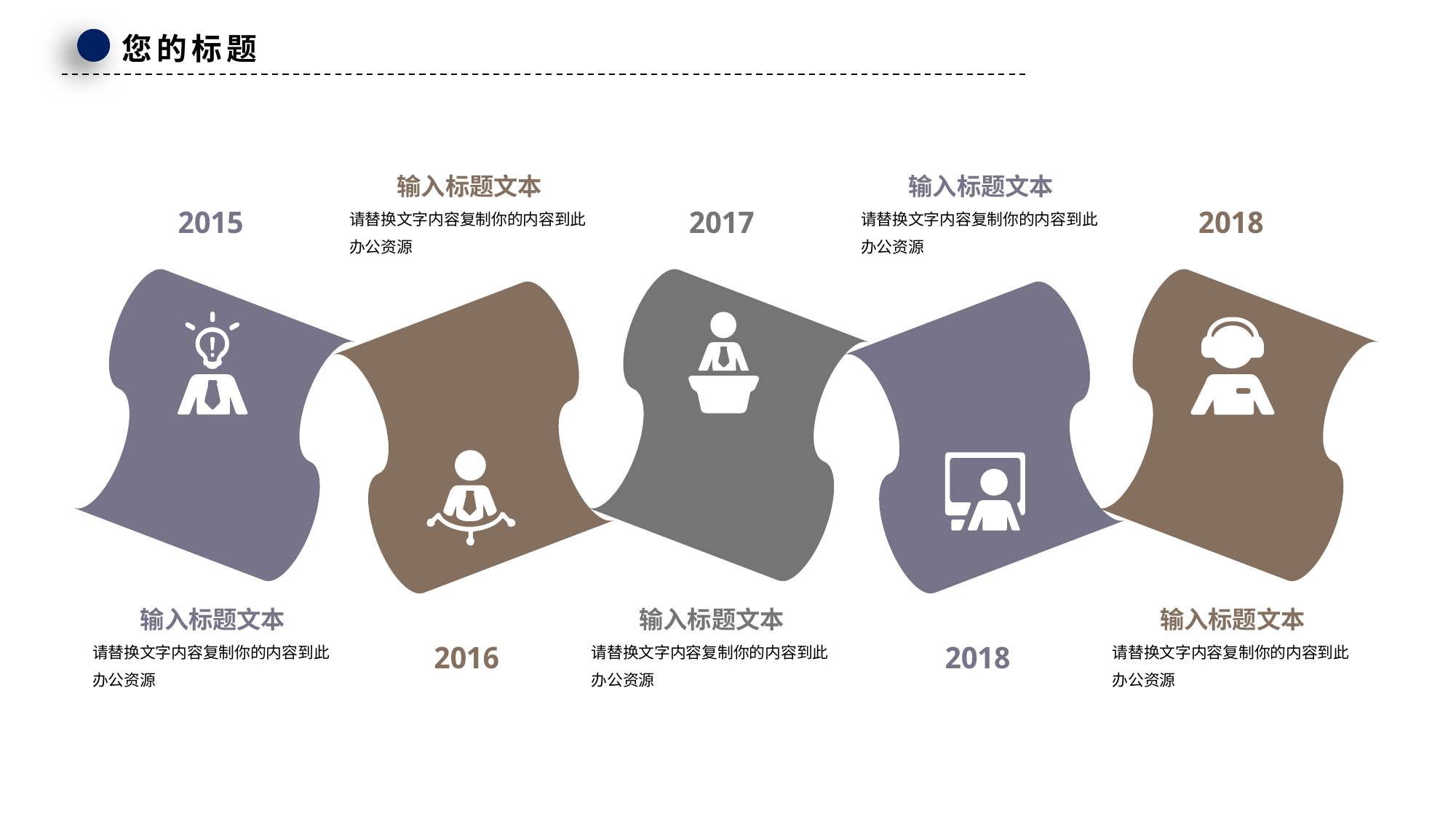

输入标题文本
请替换文字内容复制你的内容到此
办公资源

2016
输入标题文本
请替换文字内容复制你的内容到此
办公资源

2018
2015

输入标题文本
请替换文字内容复制你的内容到此
办公资源
2017

输入标题文本
请替换文字内容复制你的内容到此
办公资源
2018

输入标题文本
请替换文字内容复制你的内容到此
办公资源